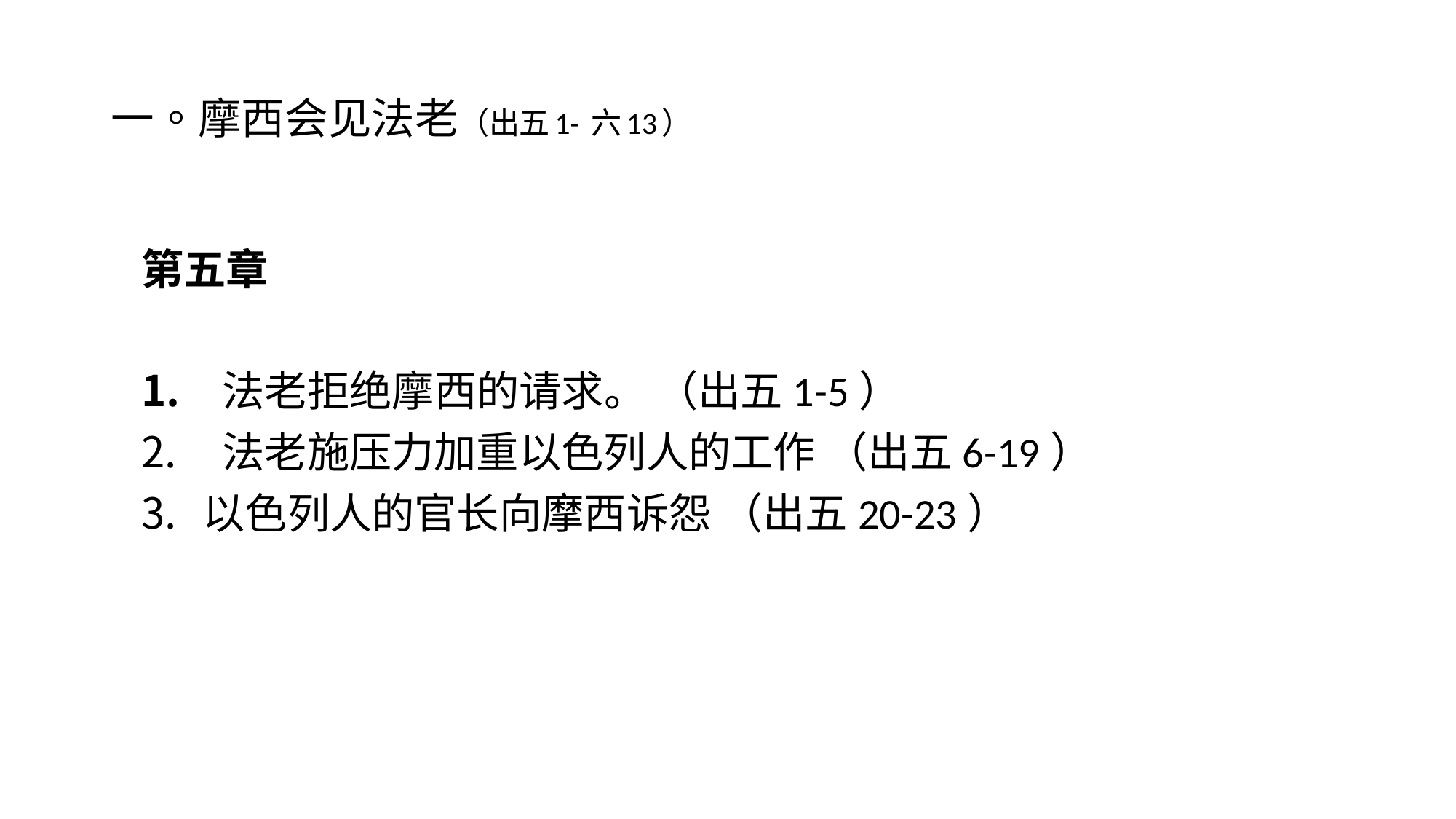

# 一。摩西会见法老（出五1- 六13）
第五章

 法老拒绝摩西的请求。 （出五1-5）
 法老施压力加重以色列人的工作 （出五6-19）
以色列人的官长向摩西诉怨 （出五20-23）